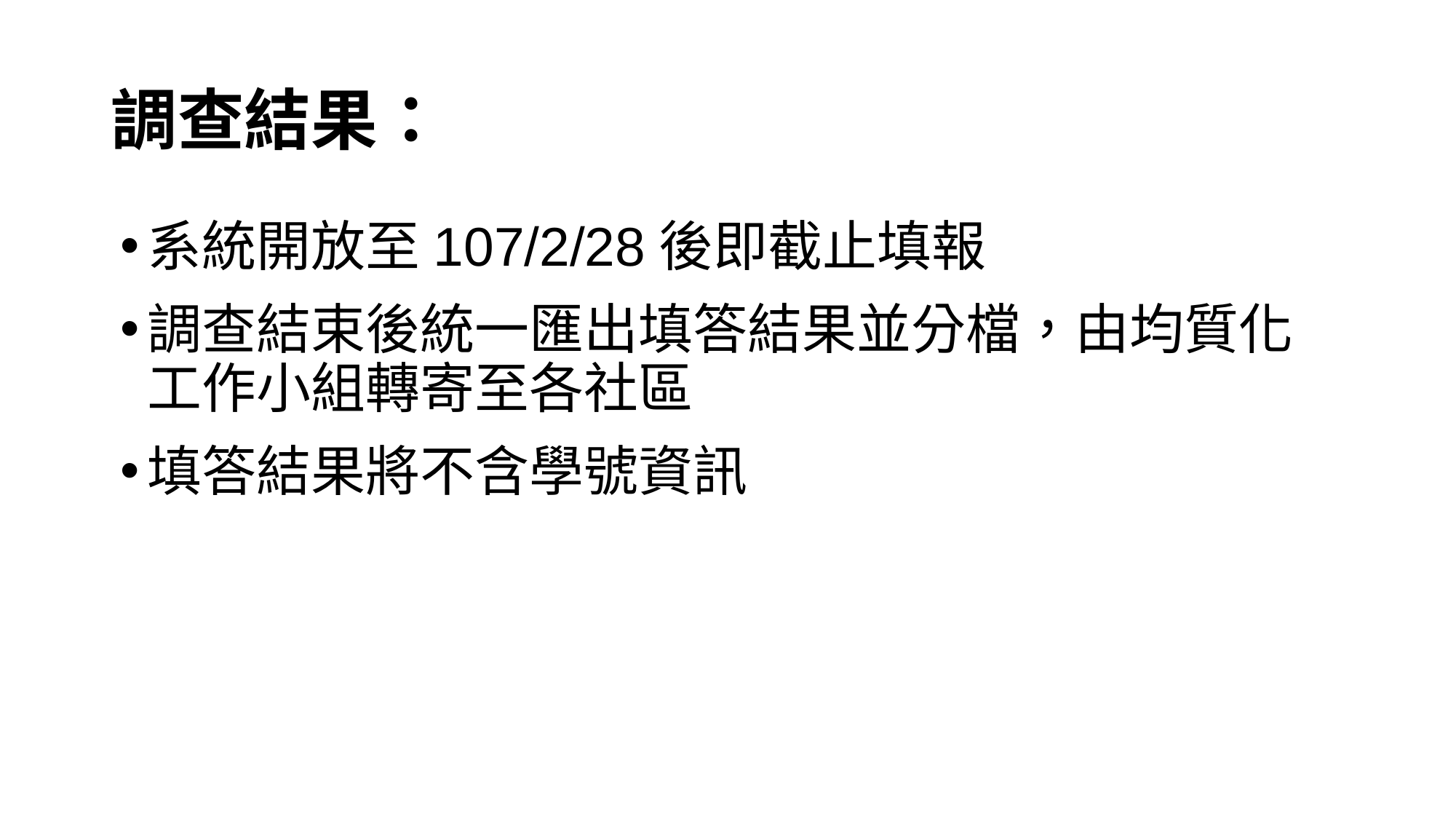

# 調查結果：
系統開放至107/2/28後即截止填報
調查結束後統一匯出填答結果並分檔，由均質化工作小組轉寄至各社區
填答結果將不含學號資訊